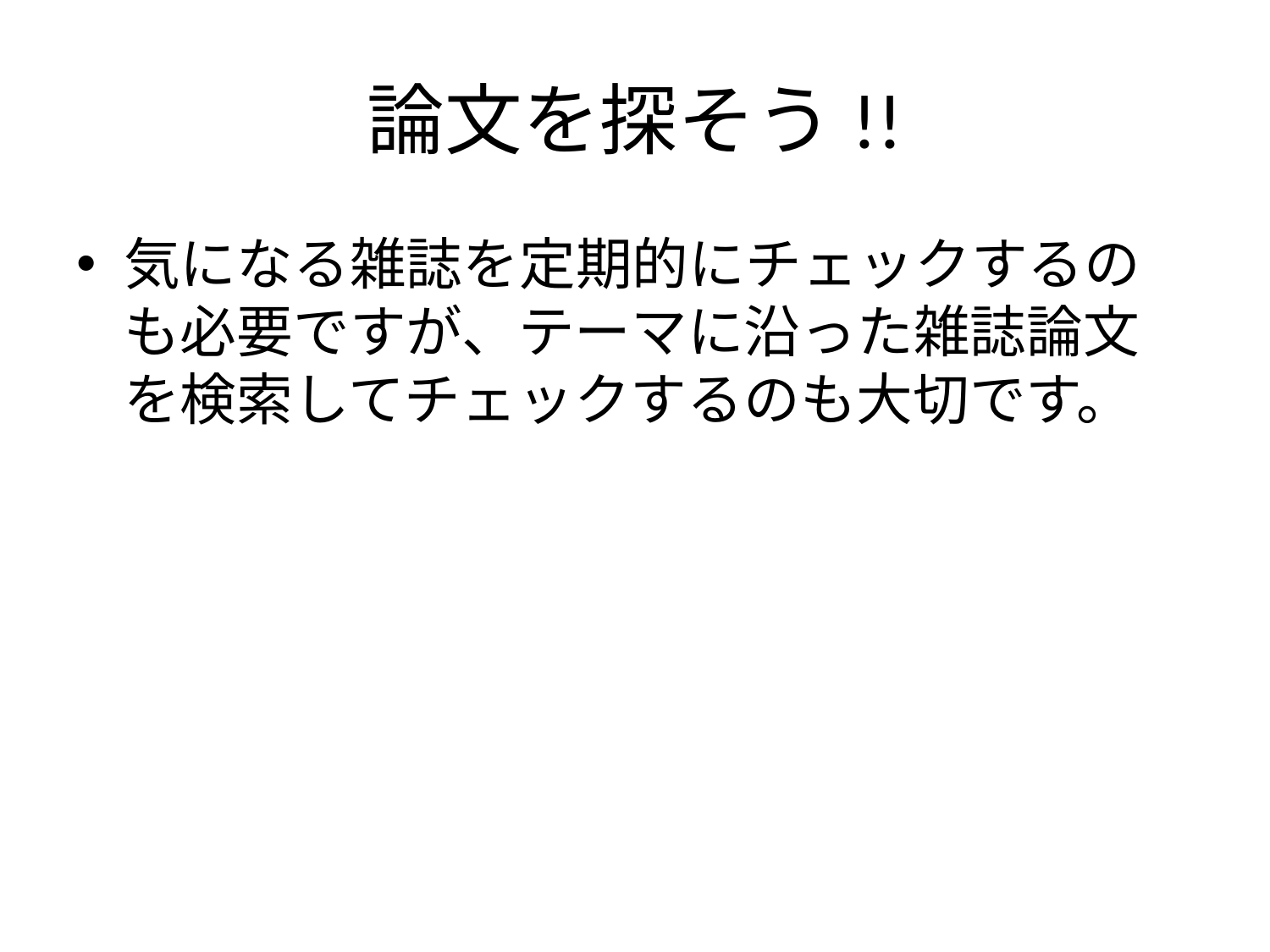

# 論文を探そう!!
気になる雑誌を定期的にチェックするのも必要ですが、テーマに沿った雑誌論文を検索してチェックするのも大切です。